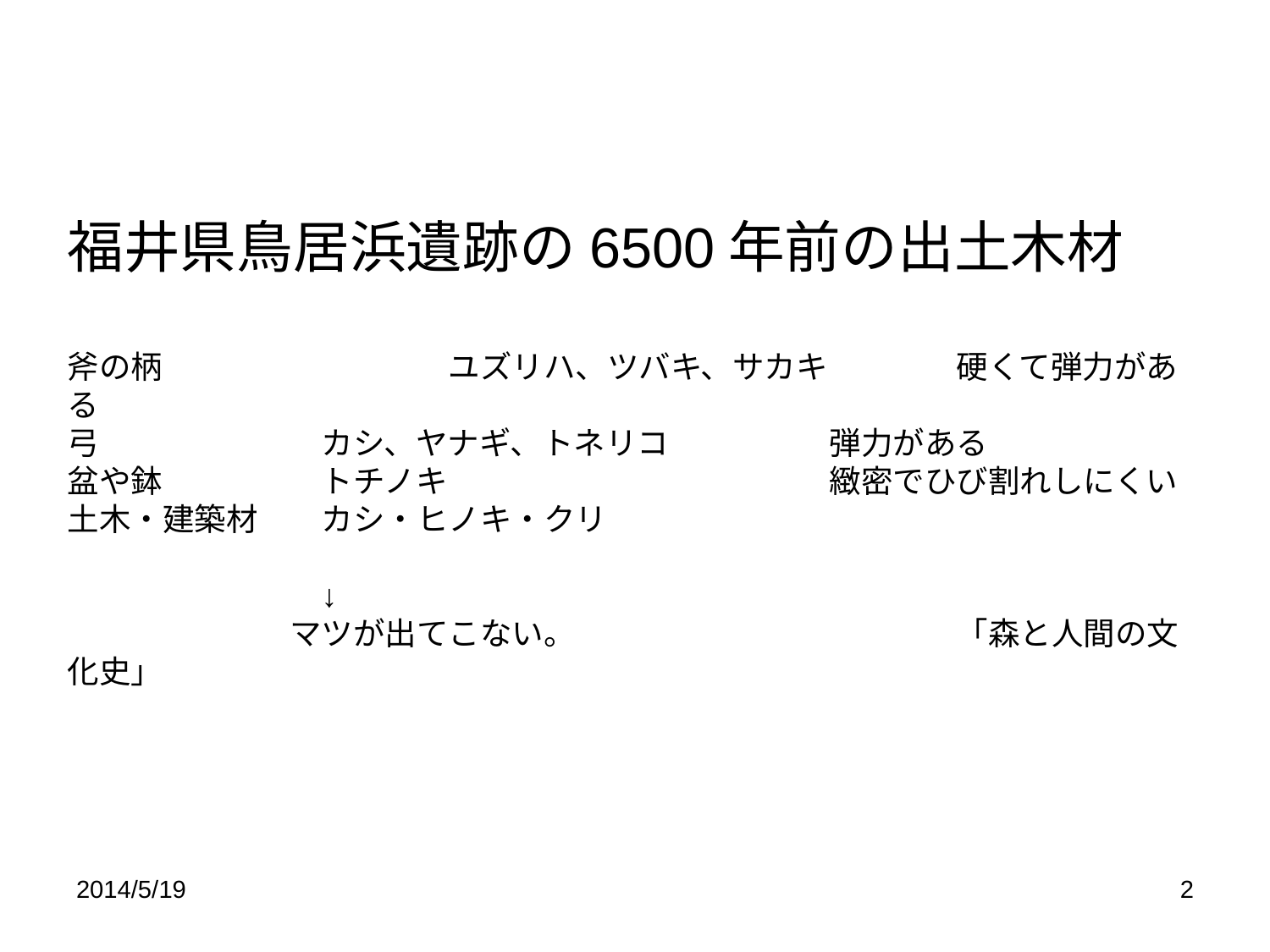

福井県鳥居浜遺跡の6500年前の出土木材

斧の柄　		ユズリハ、ツバキ、サカキ		硬くて弾力がある
弓		カシ、ヤナギ、トネリコ		弾力がある
盆や鉢		トチノキ				緻密でひび割れしにくい
土木・建築材	カシ・ヒノキ・クリ

		↓
	　　　マツが出てこない。			「森と人間の文化史｣
2014/5/19
2